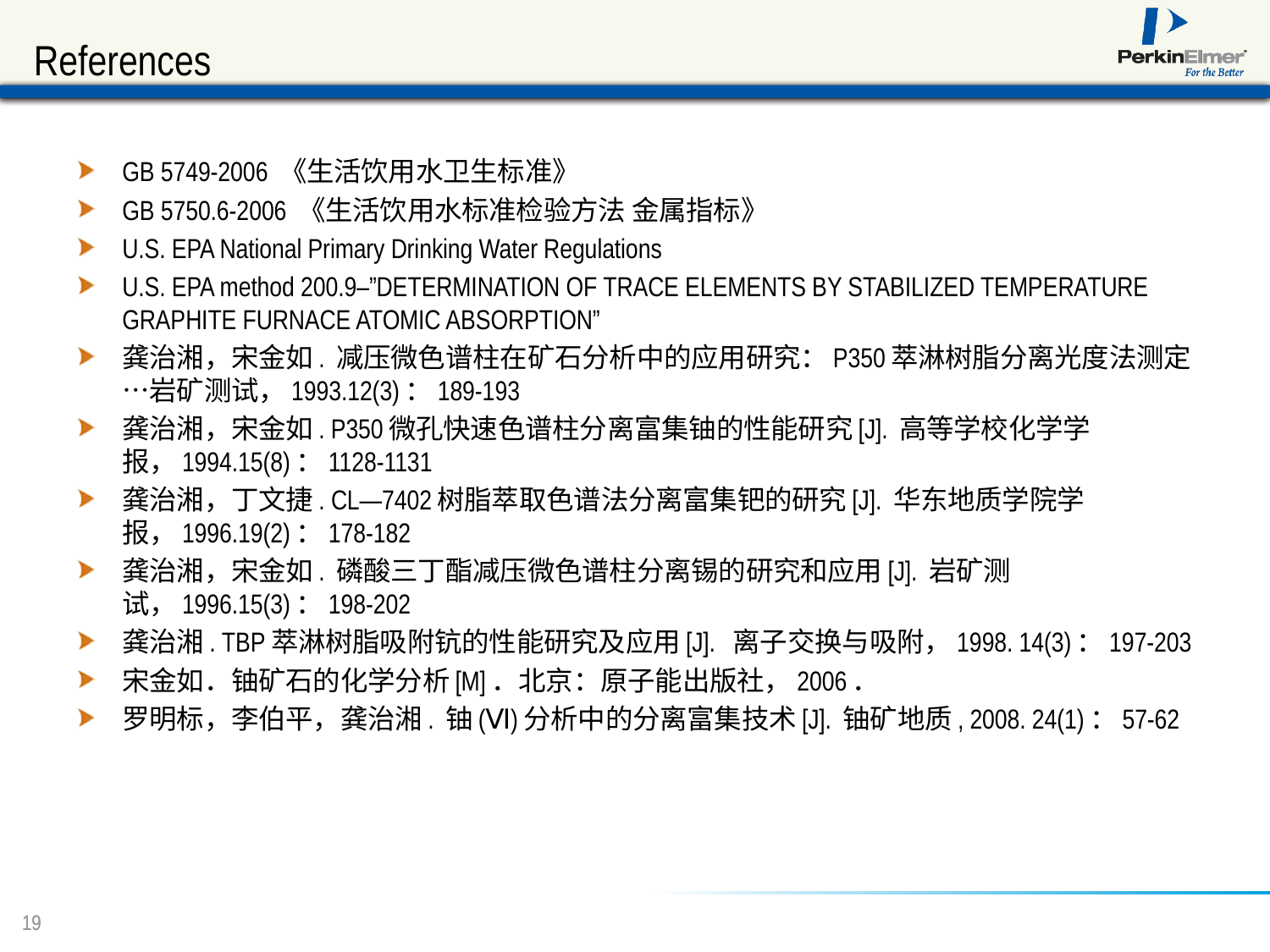

# References
GB 5749-2006 《生活饮用水卫生标准》
GB 5750.6-2006 《生活饮用水标准检验方法 金属指标》
U.S. EPA National Primary Drinking Water Regulations
U.S. EPA method 200.9–”DETERMINATION OF TRACE ELEMENTS BY STABILIZED TEMPERATURE GRAPHITE FURNACE ATOMIC ABSORPTION”
龚治湘，宋金如. 减压微色谱柱在矿石分析中的应用研究：P350萃淋树脂分离光度法测定…岩矿测试，1993.12(3)：189-193
龚治湘，宋金如. P350微孔快速色谱柱分离富集铀的性能研究[J]. 高等学校化学学报，1994.15(8)：1128-1131
龚治湘，丁文捷. CL—7402树脂萃取色谱法分离富集钯的研究[J]. 华东地质学院学报，1996.19(2)：178-182
龚治湘，宋金如. 磷酸三丁酯减压微色谱柱分离锡的研究和应用[J]. 岩矿测试，1996.15(3)：198-202
龚治湘. TBP萃淋树脂吸附钪的性能研究及应用[J].  离子交换与吸附，1998. 14(3)：197-203
宋金如．铀矿石的化学分析[M]．北京：原子能出版社，2006．
罗明标，李伯平，龚治湘. 铀(Ⅵ)分析中的分离富集技术[J]. 铀矿地质, 2008. 24(1)：57-62